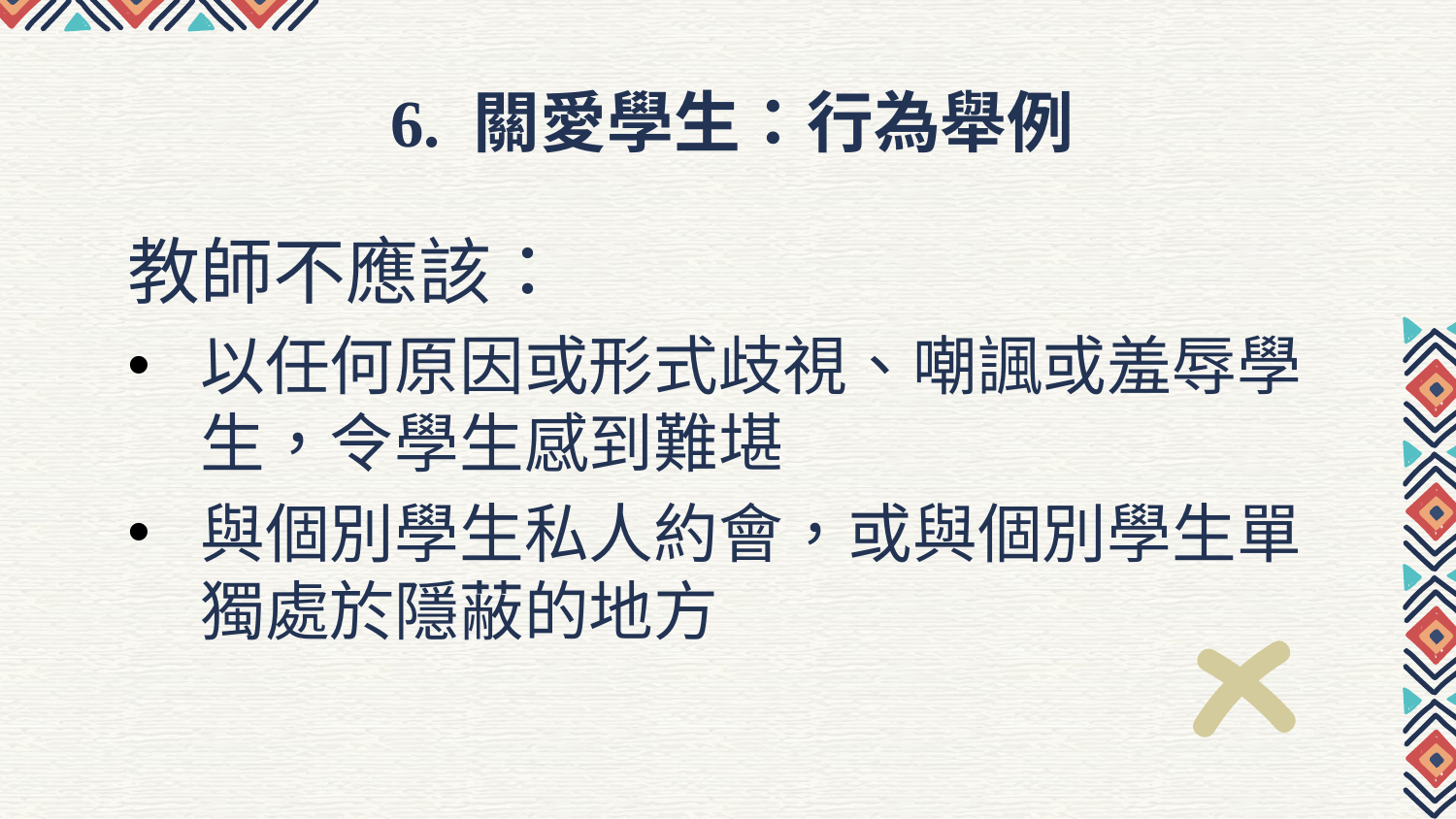

# 6. 關愛學生：行為舉例
教師不應該：
以任何原因或形式歧視、嘲諷或羞辱學生，令學生感到難堪
與個別學生私人約會，或與個別學生單獨處於隱蔽的地方